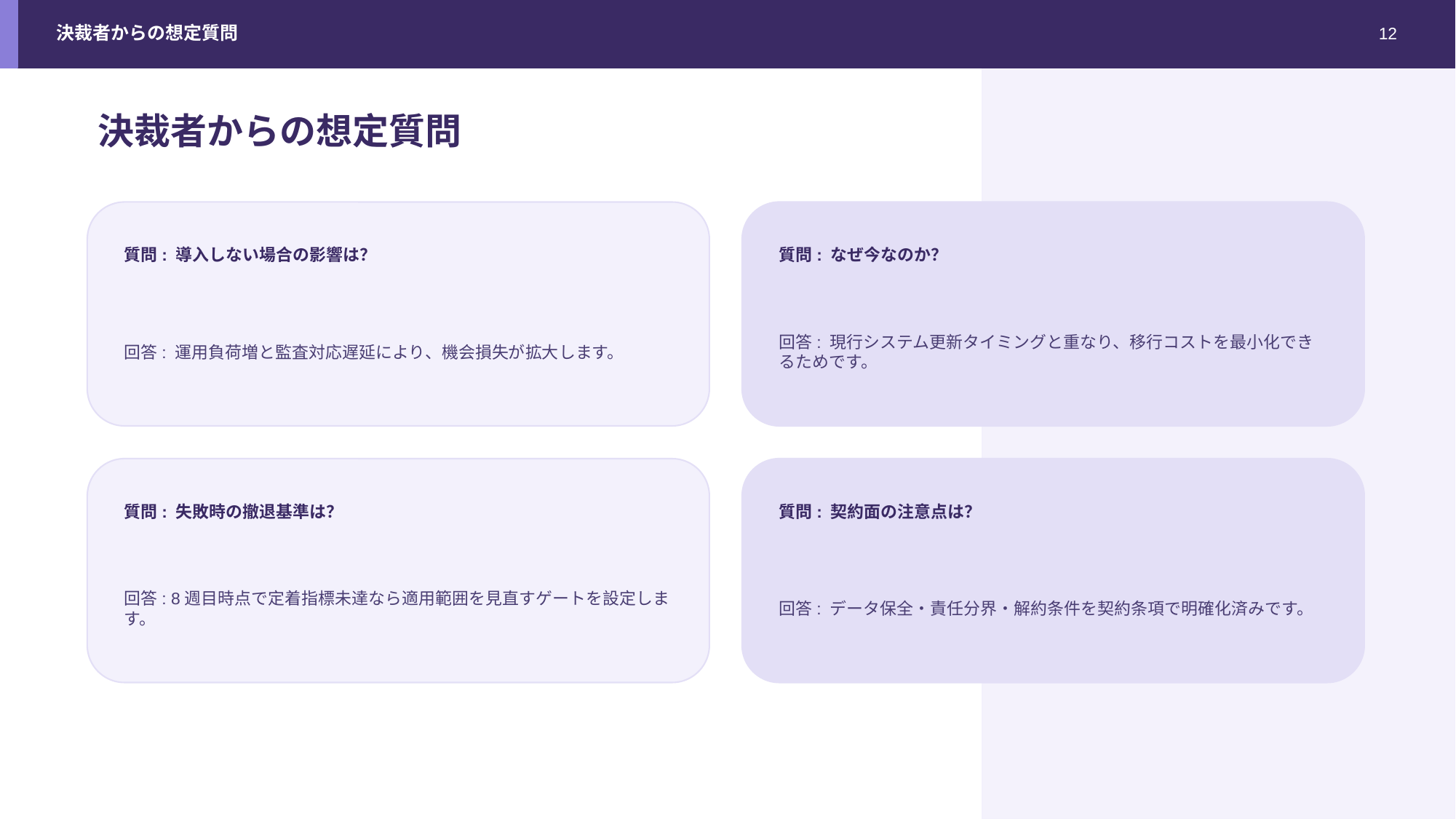

決裁者からの想定質問
12

決裁者からの想定質問

質問: 導入しない場合の影響は？
質問: なぜ今なのか？
回答: 運用負荷増と監査対応遅延により、機会損失が拡大します。
回答: 現行システム更新タイミングと重なり、移行コストを最小化できるためです。

質問: 失敗時の撤退基準は？
質問: 契約面の注意点は？
回答: 8週目時点で定着指標未達なら適用範囲を見直すゲートを設定します。
回答: データ保全・責任分界・解約条件を契約条項で明確化済みです。